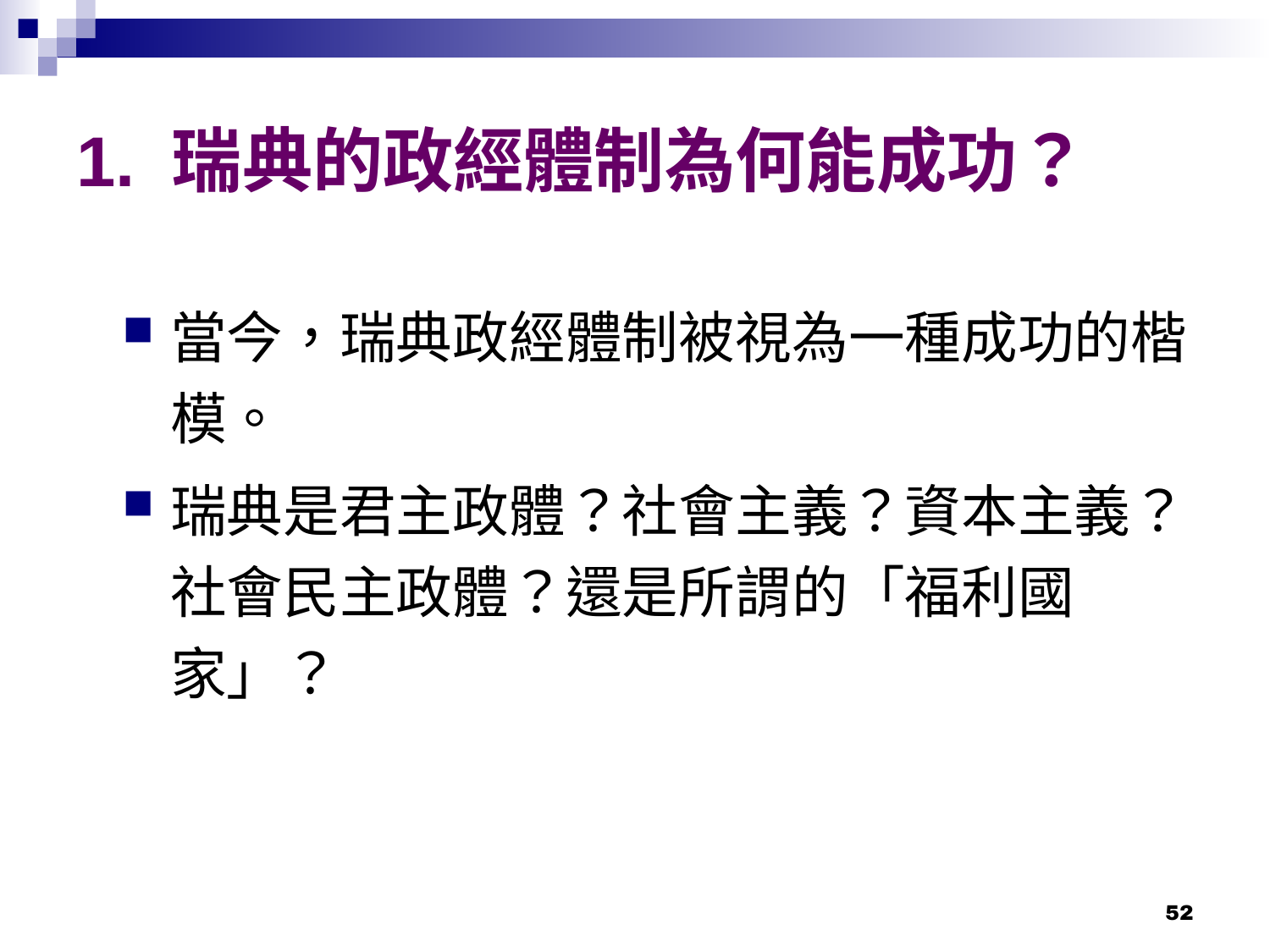

# 1. 瑞典的政經體制為何能成功？
當今，瑞典政經體制被視為一種成功的楷模。
瑞典是君主政體？社會主義？資本主義？社會民主政體？還是所謂的「福利國家」？
52